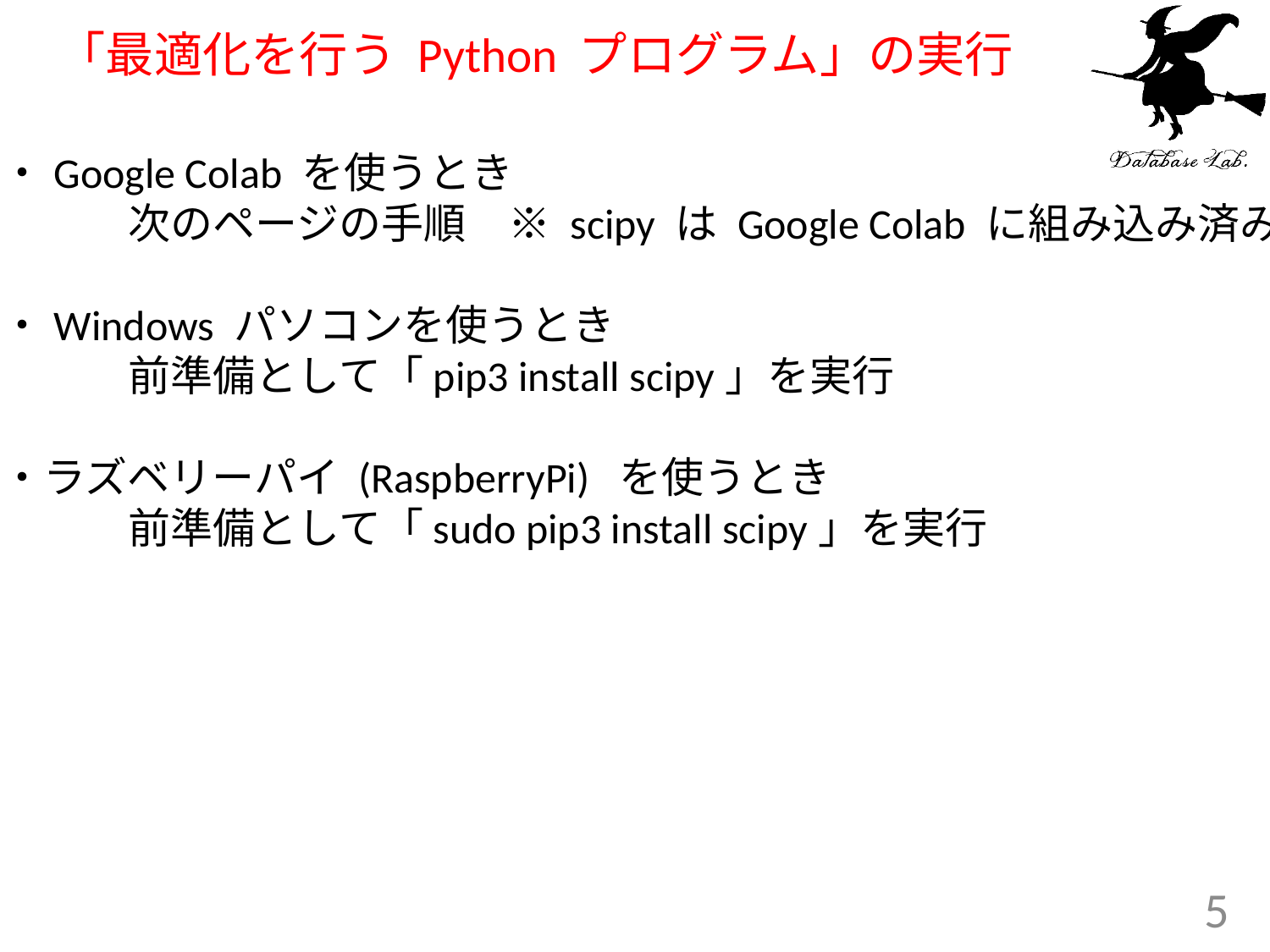

# 「最適化を行う Python プログラム」の実行
・Google Colab を使うとき
　	次のページの手順　※ scipy は Google Colab に組み込み済み

・Windows パソコンを使うとき
	前準備として「pip3 install scipy」を実行

・ラズベリーパイ (RaspberryPi)  を使うとき
	前準備として「sudo pip3 install scipy」を実行

5